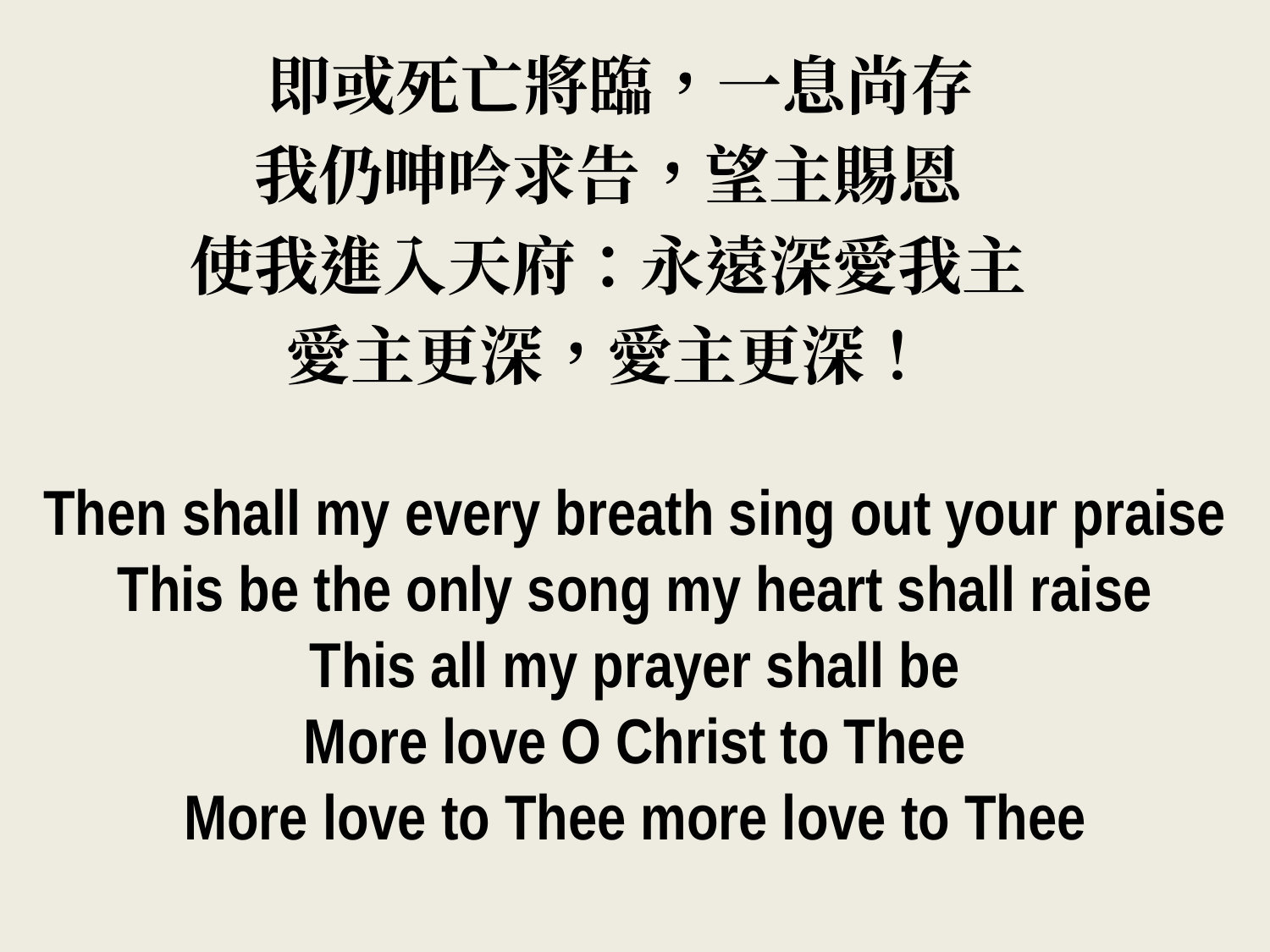

即或死亡將臨，一息尚存
我仍呻吟求告，望主賜恩
使我進入天府：永遠深愛我主
愛主更深，愛主更深！

Then shall my every breath sing out your praise
This be the only song my heart shall raise
This all my prayer shall be
More love O Christ to Thee
More love to Thee more love to Thee